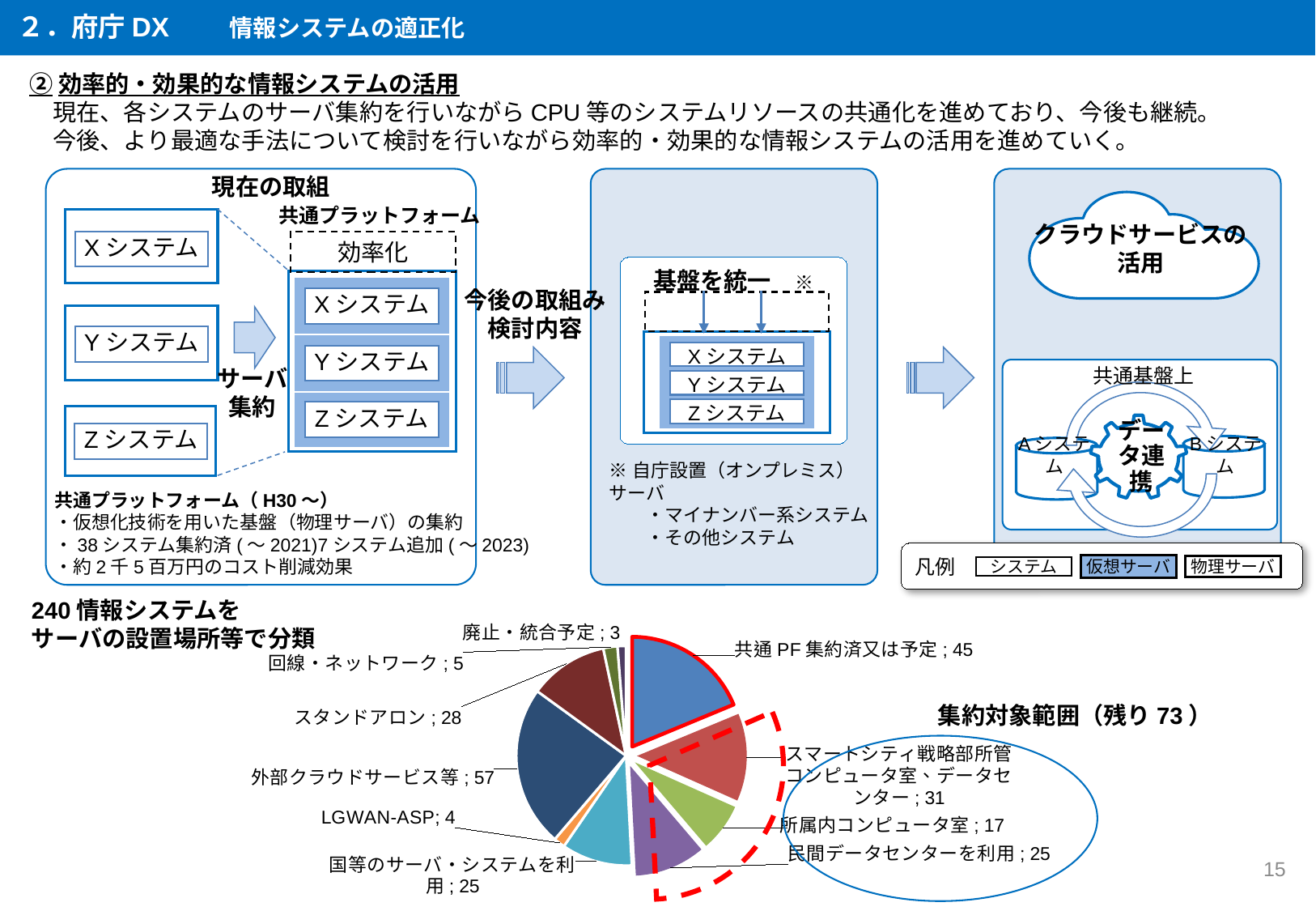

２．府庁DX　　情報システムの適正化
②効率的・効果的な情報システムの活用
　現在、各システムのサーバ集約を行いながらCPU等のシステムリソースの共通化を進めており、今後も継続。
　今後、より最適な手法について検討を行いながら効率的・効果的な情報システムの活用を進めていく。
現在の取組

共通プラットフォーム

効率化
Xシステム
クラウドサービスの活用
基盤を統一　※

Xシステム
今後の取組み
検討内容

Yシステム

Xシステム
Yシステム
Zシステム

Yシステム

共通基盤上
サーバ
集約

Zシステム

データ連携
Zシステム

Aシステム
Bシステム
※自庁設置（オンプレミス）サーバ
　　・マイナンバー系システム
　　・その他システム
共通プラットフォーム（H30～）
・仮想化技術を用いた基盤（物理サーバ）の集約
・38システム集約済(～2021)7システム追加(～2023)
・約2千5百万円のコスト削減効果
凡例
仮想サーバ
物理サーバ
システム
240情報システムを
サーバの設置場所等で分類

### Chart

| Category | システム数 |
|---|---|
| 共通PF集約済又は予定 | 45.0 |
| スマートシティ戦略部所管コンピュータ室、データセンター | 31.0 |
| 所属内コンピュータ室 | 17.0 |
| 民間データセンターを利用 | 25.0 |
| 国等のサーバ・システムを利用 | 25.0 |
| LGWAN-ASP | 4.0 |
| 外部クラウドサービス等 | 57.0 |
| スタンドアロン | 28.0 |
| 回線・ネットワーク | 5.0 |
| 廃止・統合予定 | 3.0 |
集約対象範囲（残り73）

15